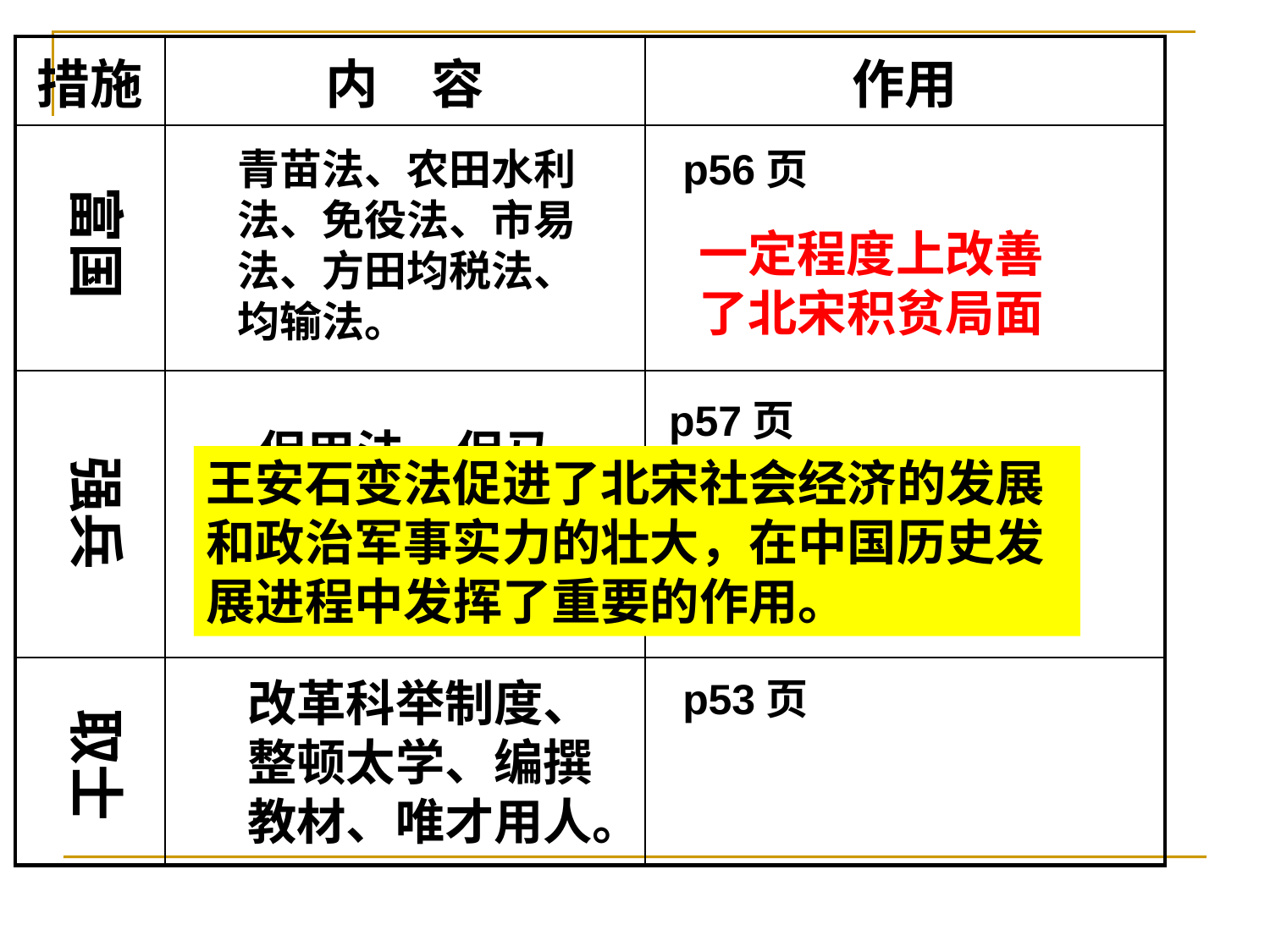

| 措施 | 内　容 | 作用 |
| --- | --- | --- |
|  |  |  |
|  |  |  |
|  |  |  |
青苗法、农田水利法、免役法、市易法、方田均税法、均输法。
p56页
富国
一定程度上改善了北宋积贫局面
p57页
保甲法、保马法、将兵法、设军器监
王安石变法促进了北宋社会经济的发展和政治军事实力的壮大，在中国历史发展进程中发挥了重要的作用。
强兵
增强了北宋国力，积弱局面有所改观
改革科举制度、整顿太学、编撰教材、唯才用人。
p53页
取士